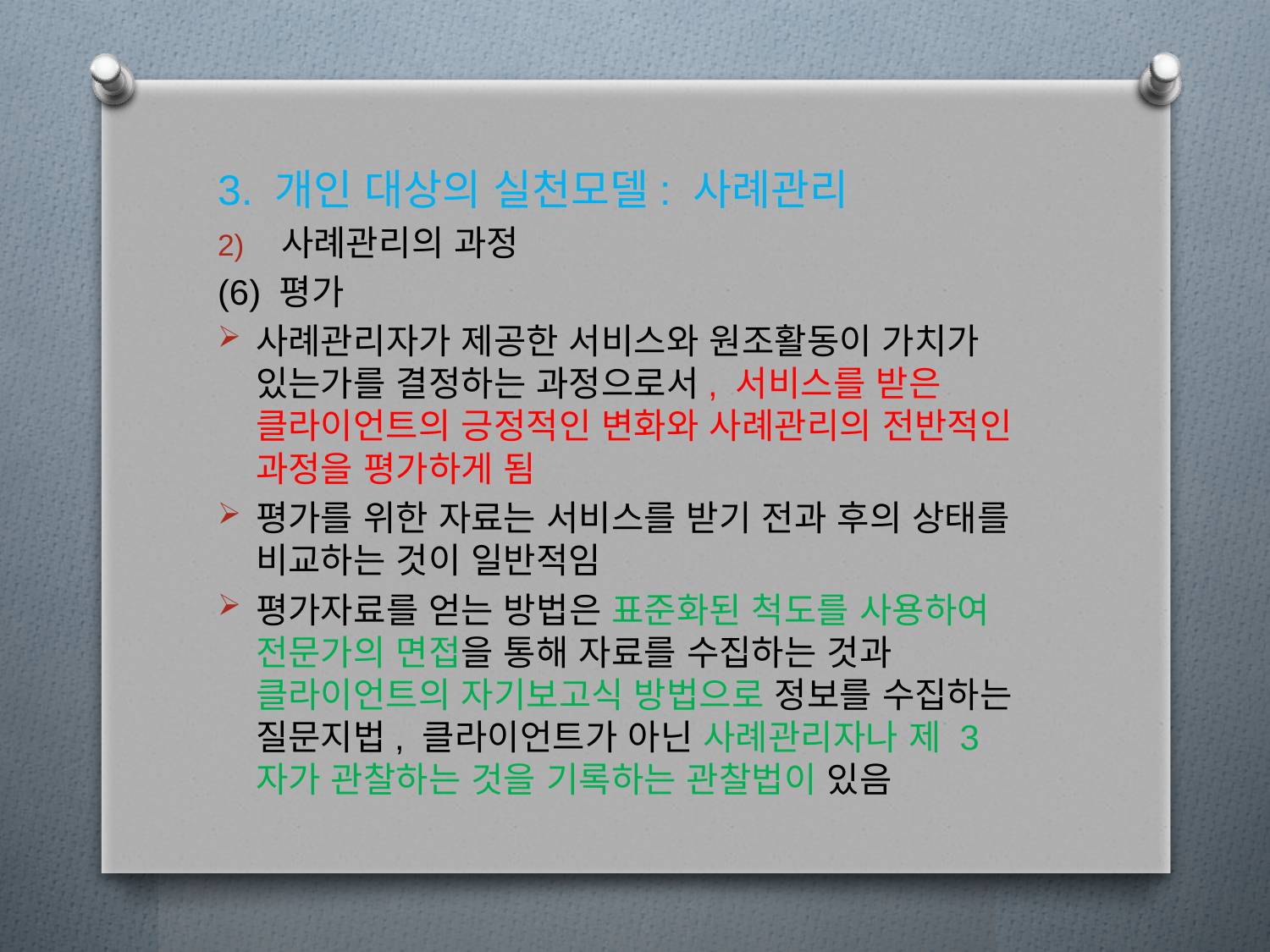

3. 개인 대상의 실천모델: 사례관리
사례관리의 과정
(6) 평가
사례관리자가 제공한 서비스와 원조활동이 가치가 있는가를 결정하는 과정으로서, 서비스를 받은 클라이언트의 긍정적인 변화와 사례관리의 전반적인 과정을 평가하게 됨
평가를 위한 자료는 서비스를 받기 전과 후의 상태를 비교하는 것이 일반적임
평가자료를 얻는 방법은 표준화된 척도를 사용하여 전문가의 면접을 통해 자료를 수집하는 것과 클라이언트의 자기보고식 방법으로 정보를 수집하는 질문지법, 클라이언트가 아닌 사례관리자나 제 3자가 관찰하는 것을 기록하는 관찰법이 있음